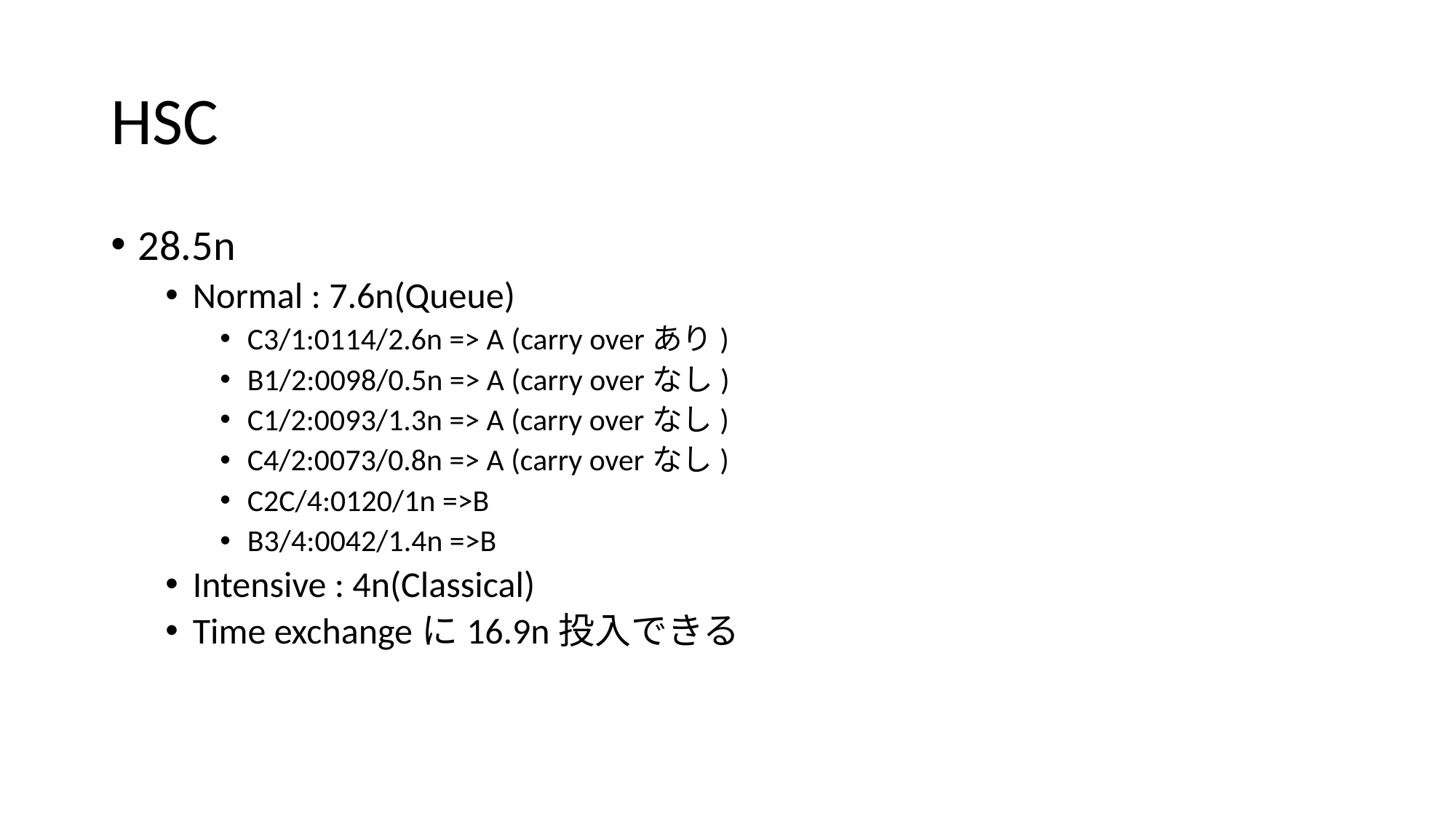

# HSC
28.5n
Normal : 7.6n(Queue)
C3/1:0114/2.6n => A (carry overあり)
B1/2:0098/0.5n => A (carry overなし)
C1/2:0093/1.3n => A (carry overなし)
C4/2:0073/0.8n => A (carry overなし)
C2C/4:0120/1n =>B
B3/4:0042/1.4n =>B
Intensive : 4n(Classical)
Time exchangeに16.9n投入できる